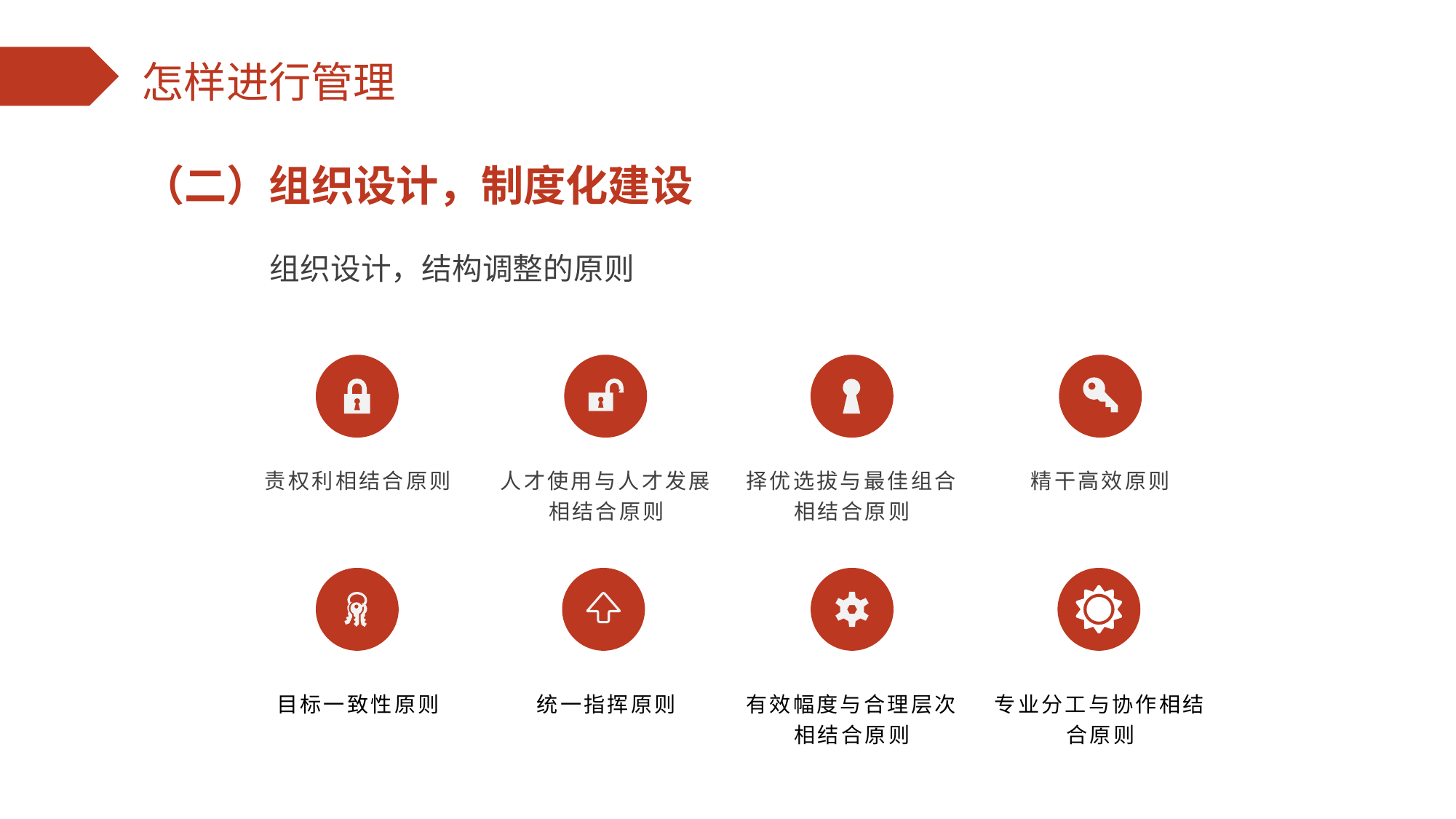

（二）组织设计，制度化建设
组织设计，结构调整的原则

人才使用与人才发展相结合原则
择优选拔与最佳组合相结合原则
精干高效原则
责权利相结合原则

统一指挥原则
有效幅度与合理层次相结合原则
专业分工与协作相结合原则
目标一致性原则